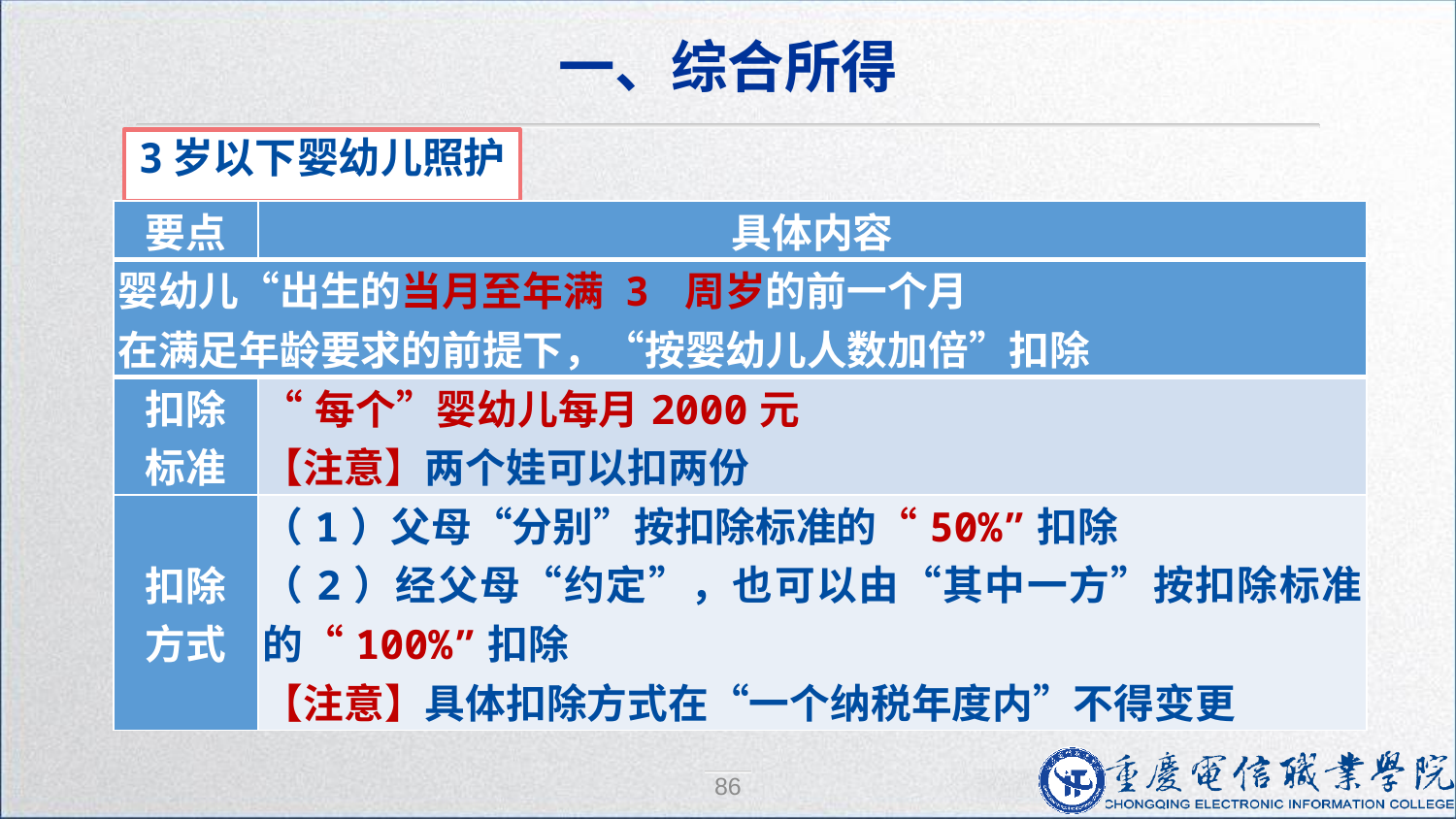

一、综合所得
3岁以下婴幼儿照护
| 要点 | 具体内容 |
| --- | --- |
| 婴幼儿“出生的当月至年满 3 周岁的前一个月 在满足年龄要求的前提下，“按婴幼儿人数加倍”扣除 |  |
| 扣除 标准 | “每个”婴幼儿每月2000元 【注意】两个娃可以扣两份 |
| 扣除 方式 | （1）父母“分别”按扣除标准的“50%”扣除 （2）经父母“约定”，也可以由“其中一方”按扣除标准的“100%”扣除 【注意】具体扣除方式在“一个纳税年度内”不得变更 |
86